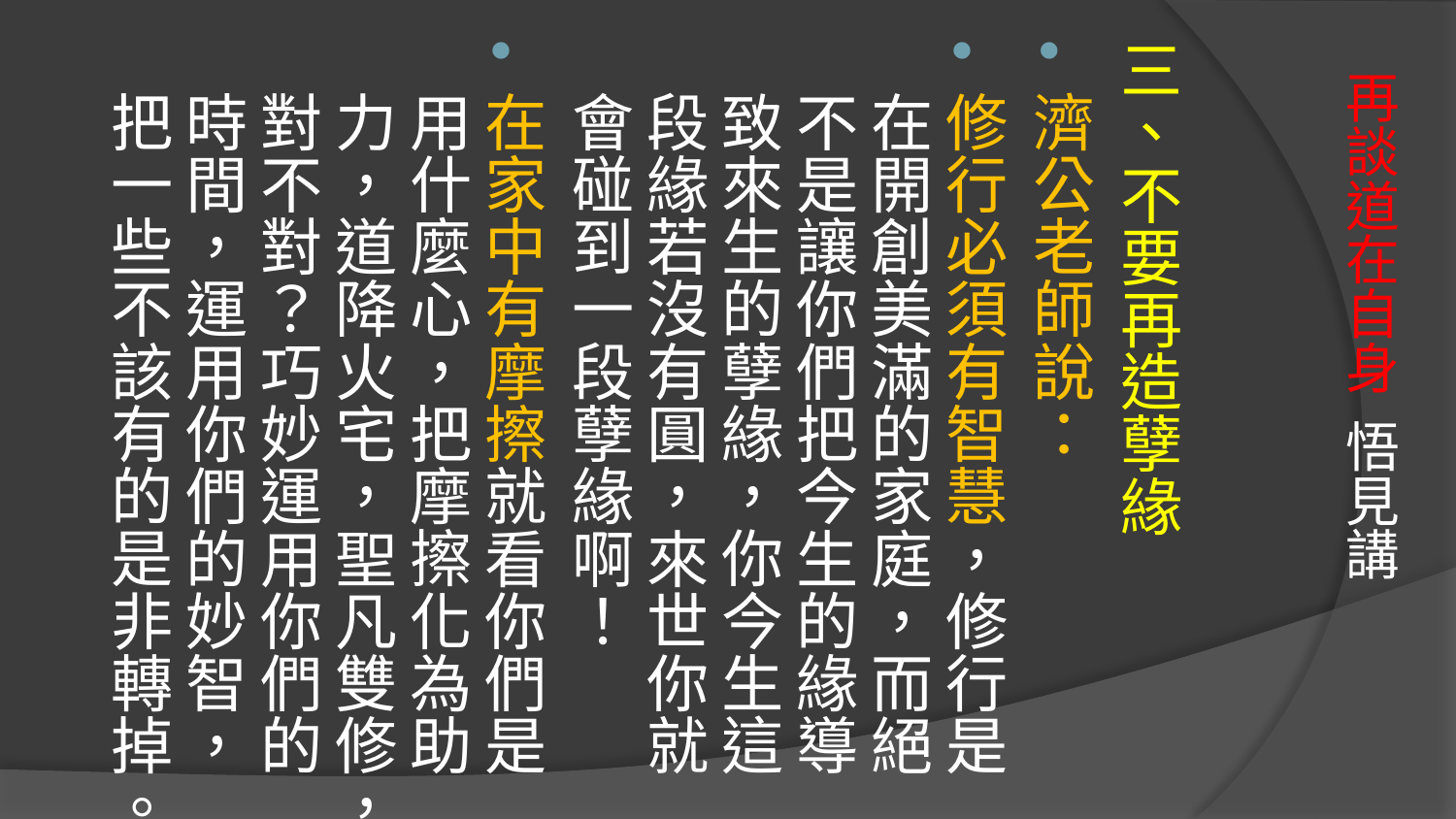

三、不要再造孽緣
濟公老師說：
修行必須有智慧，修行是在開創美滿的家庭，而絕不是讓你們把今生的緣導致來生的孽緣，你今生這段緣若沒有圓，來世你就會碰到一段孽緣啊！
在家中有摩擦就看你們是用什麼心，把摩擦化為助力，道降火宅，聖凡雙修，對不對？巧妙運用你們的時間，運用你們的妙智，把一些不該有的是非轉掉。

# 再談道在自身  悟見講